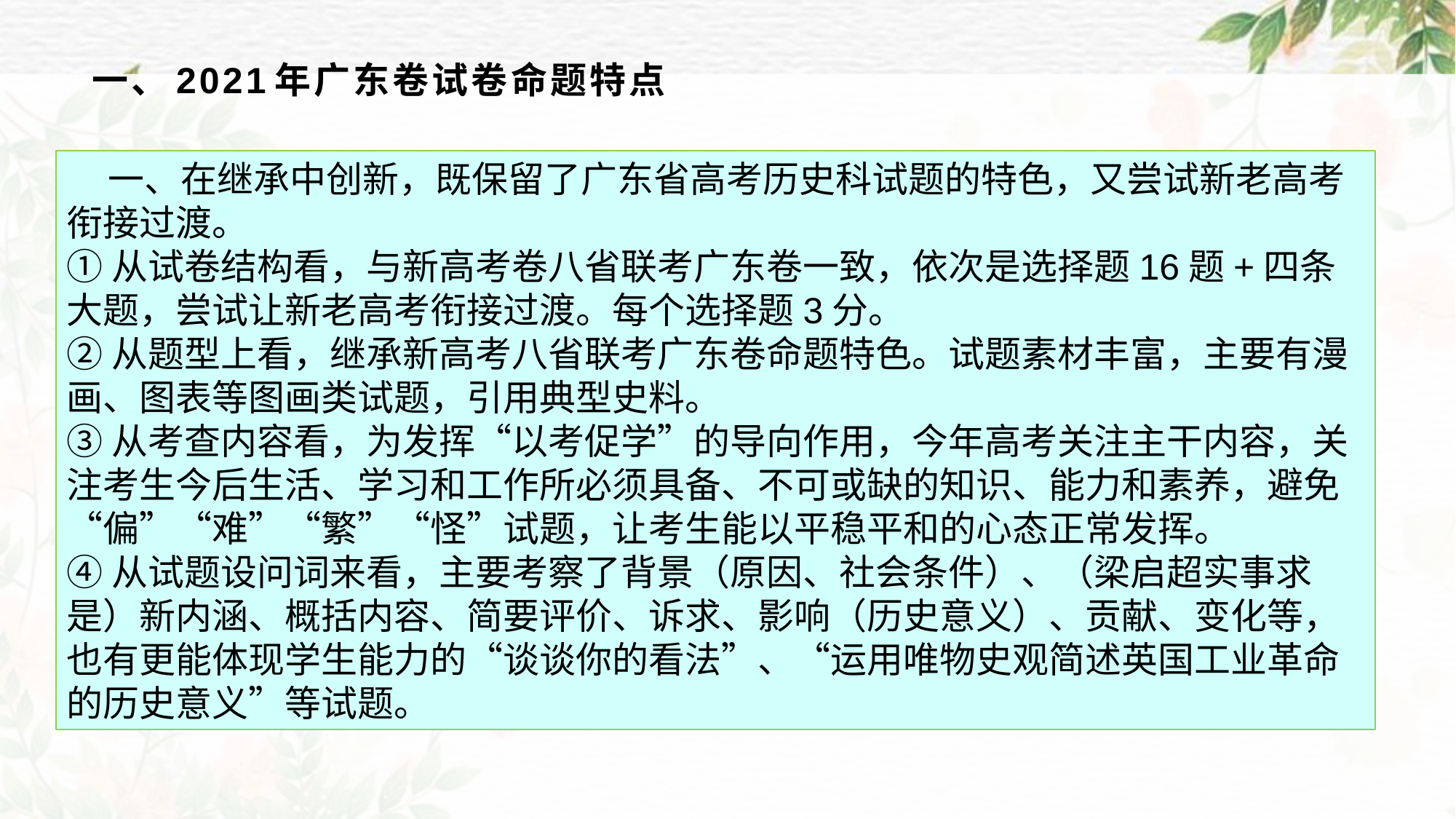

# 一、2021年广东卷试卷命题特点
    一、在继承中创新，既保留了广东省高考历史科试题的特色，又尝试新老高考衔接过渡。
①从试卷结构看，与新高考卷八省联考广东卷一致，依次是选择题16题+四条大题，尝试让新老高考衔接过渡。每个选择题3分。
②从题型上看，继承新高考八省联考广东卷命题特色。试题素材丰富，主要有漫画、图表等图画类试题，引用典型史料。
③从考查内容看，为发挥“以考促学”的导向作用，今年高考关注主干内容，关注考生今后生活、学习和工作所必须具备、不可或缺的知识、能力和素养，避免“偏”“难”“繁”“怪”试题，让考生能以平稳平和的心态正常发挥。
④从试题设问词来看，主要考察了背景（原因、社会条件）、（梁启超实事求是）新内涵、概括内容、简要评价、诉求、影响（历史意义）、贡献、变化等，也有更能体现学生能力的“谈谈你的看法”、“运用唯物史观简述英国工业革命的历史意义”等试题。